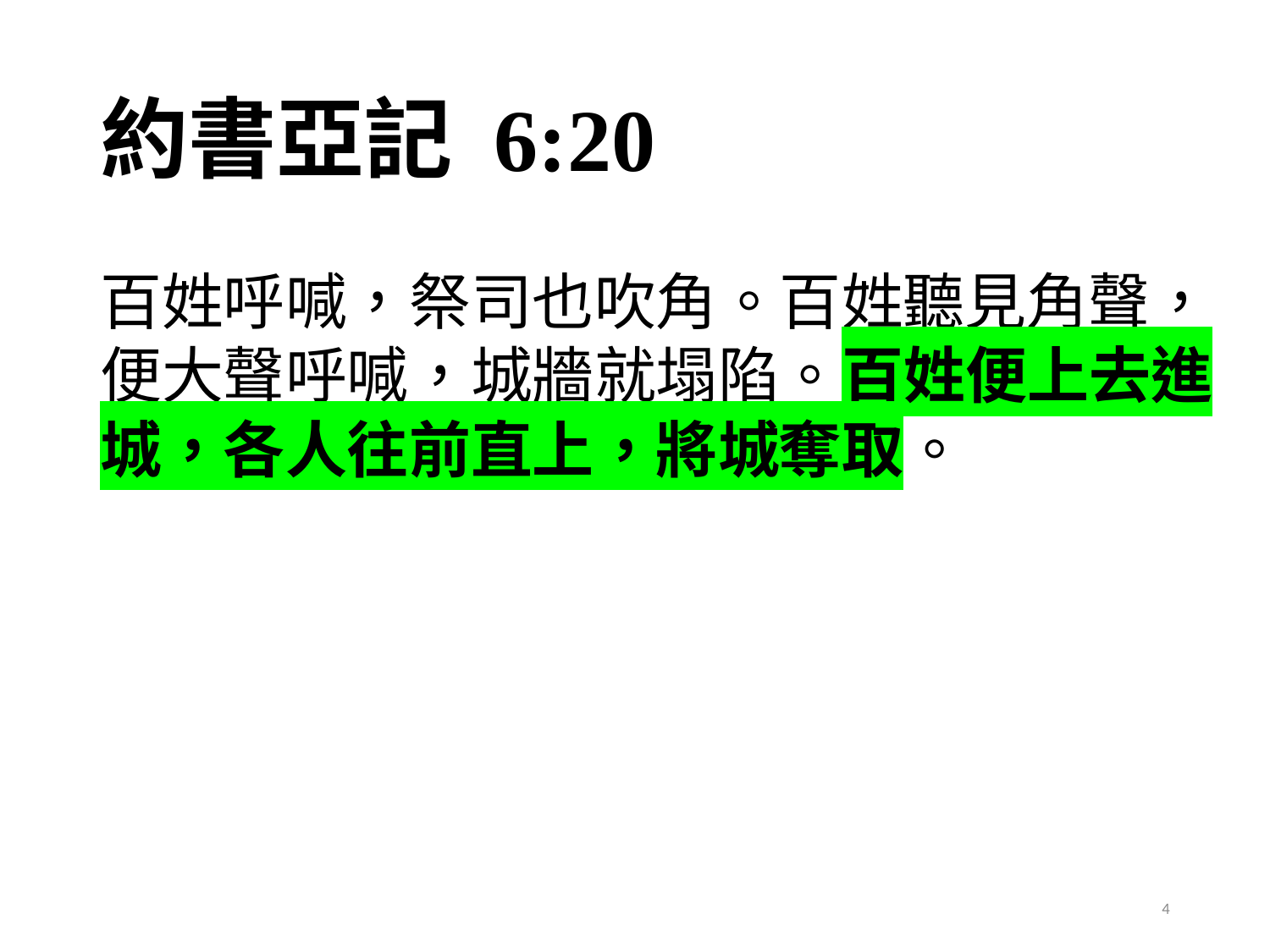

# 約書亞記 6:20
百姓呼喊，祭司也吹角。百姓聽見角聲，便大聲呼喊，城牆就塌陷。百姓便上去進城，各人往前直上，將城奪取。
4